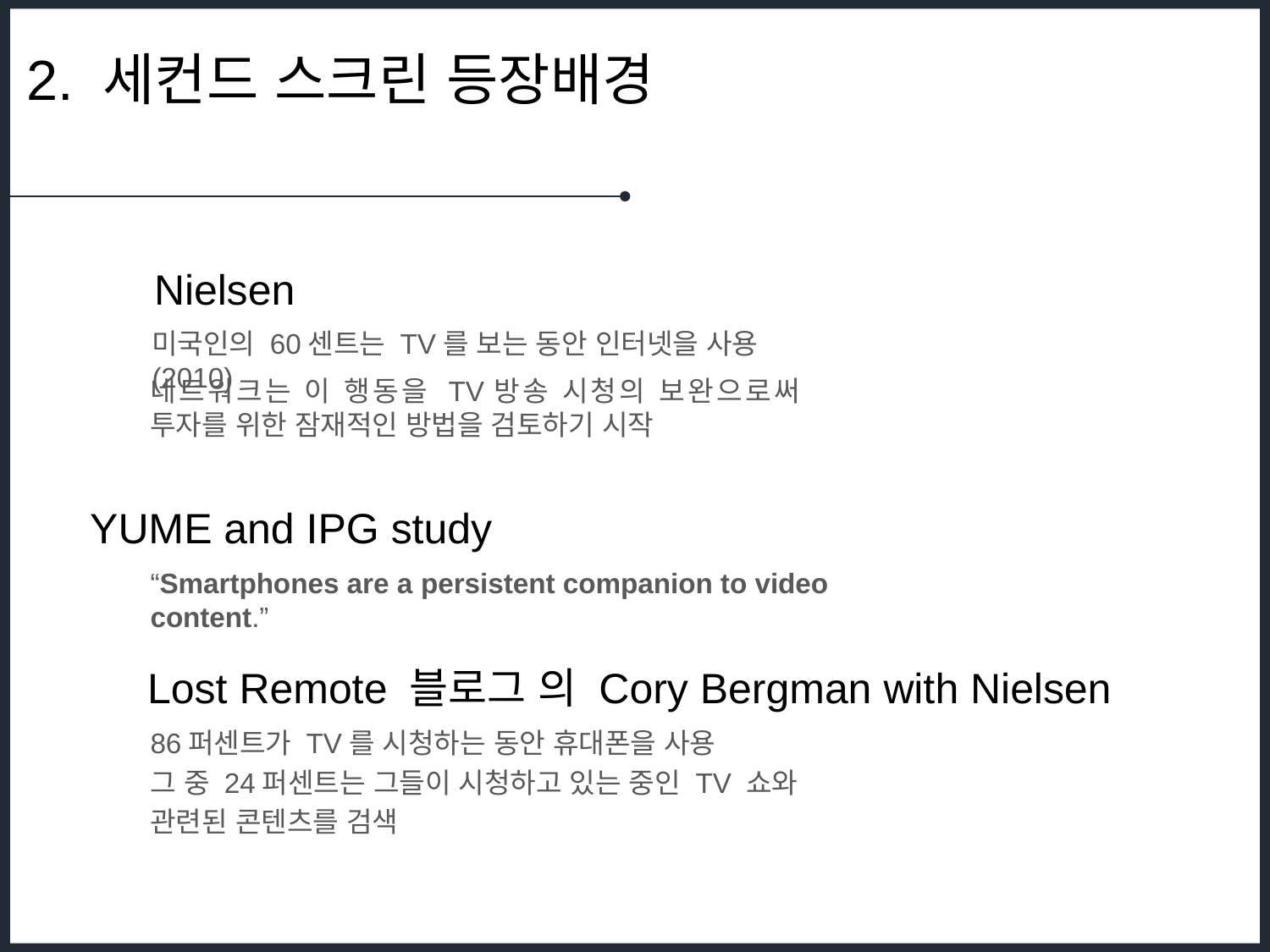

2. 세컨드 스크린 등장배경
Nielsen
미국인의 60센트는 TV를 보는 동안 인터넷을 사용 (2010)
네트워크는 이 행동을 TV방송 시청의 보완으로써 투자를 위한 잠재적인 방법을 검토하기 시작
YUME and IPG study
“Smartphones are a persistent companion to video content.”
Lost Remote 블로그 의 Cory Bergman with Nielsen
86퍼센트가 TV를 시청하는 동안 휴대폰을 사용
그 중 24퍼센트는 그들이 시청하고 있는 중인 TV 쇼와
관련된 콘텐츠를 검색